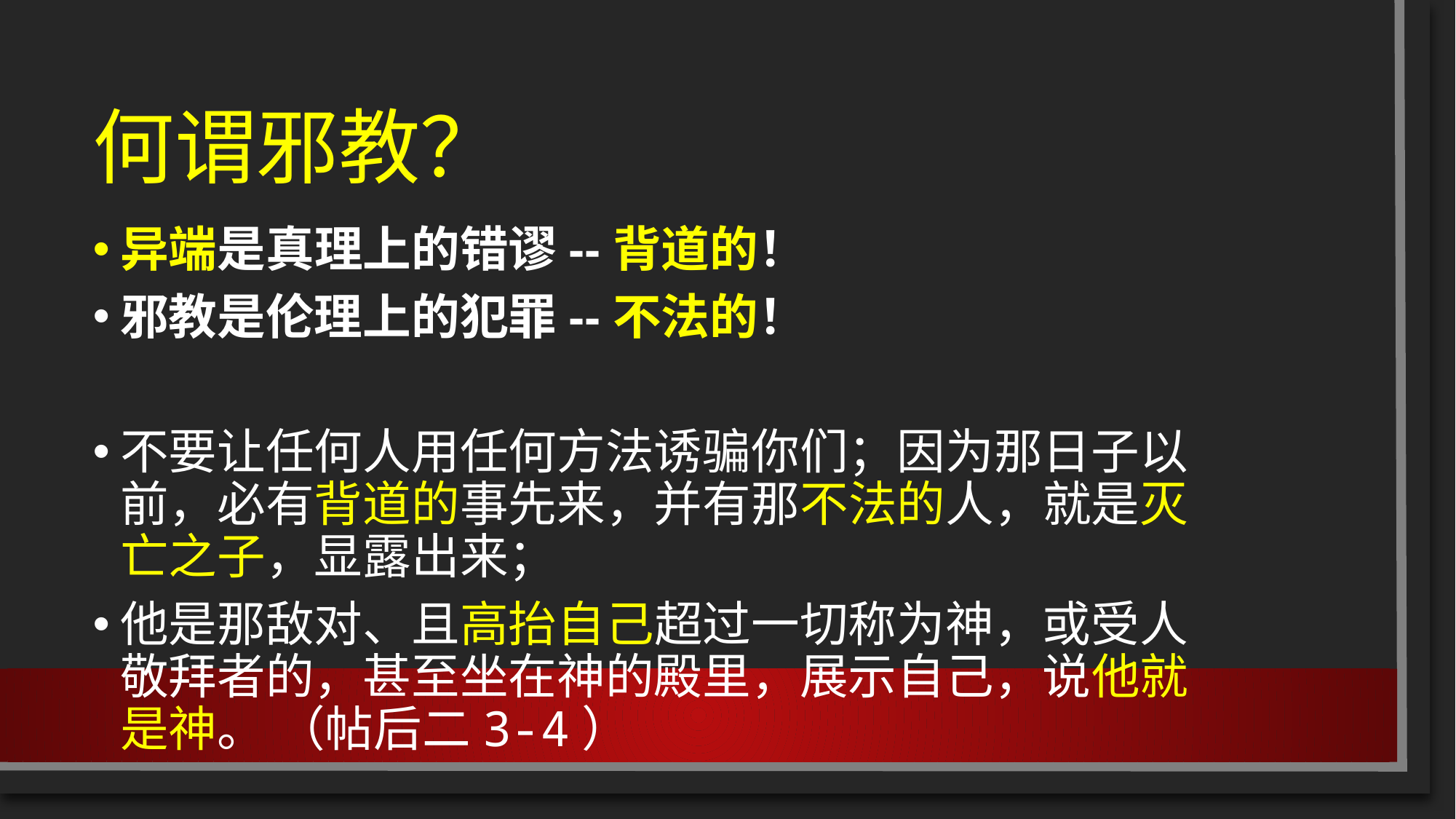

# 何谓邪教？
异端是真理上的错谬--背道的！
邪教是伦理上的犯罪--不法的！

不要让任何人用任何方法诱骗你们；因为那日子以前，必有背道的事先来，并有那不法的人，就是灭亡之子，显露出来；
他是那敌对、且高抬自己超过一切称为神，或受人敬拜者的，甚至坐在神的殿里，展示自己，说他就是神。 （帖后二3-4）